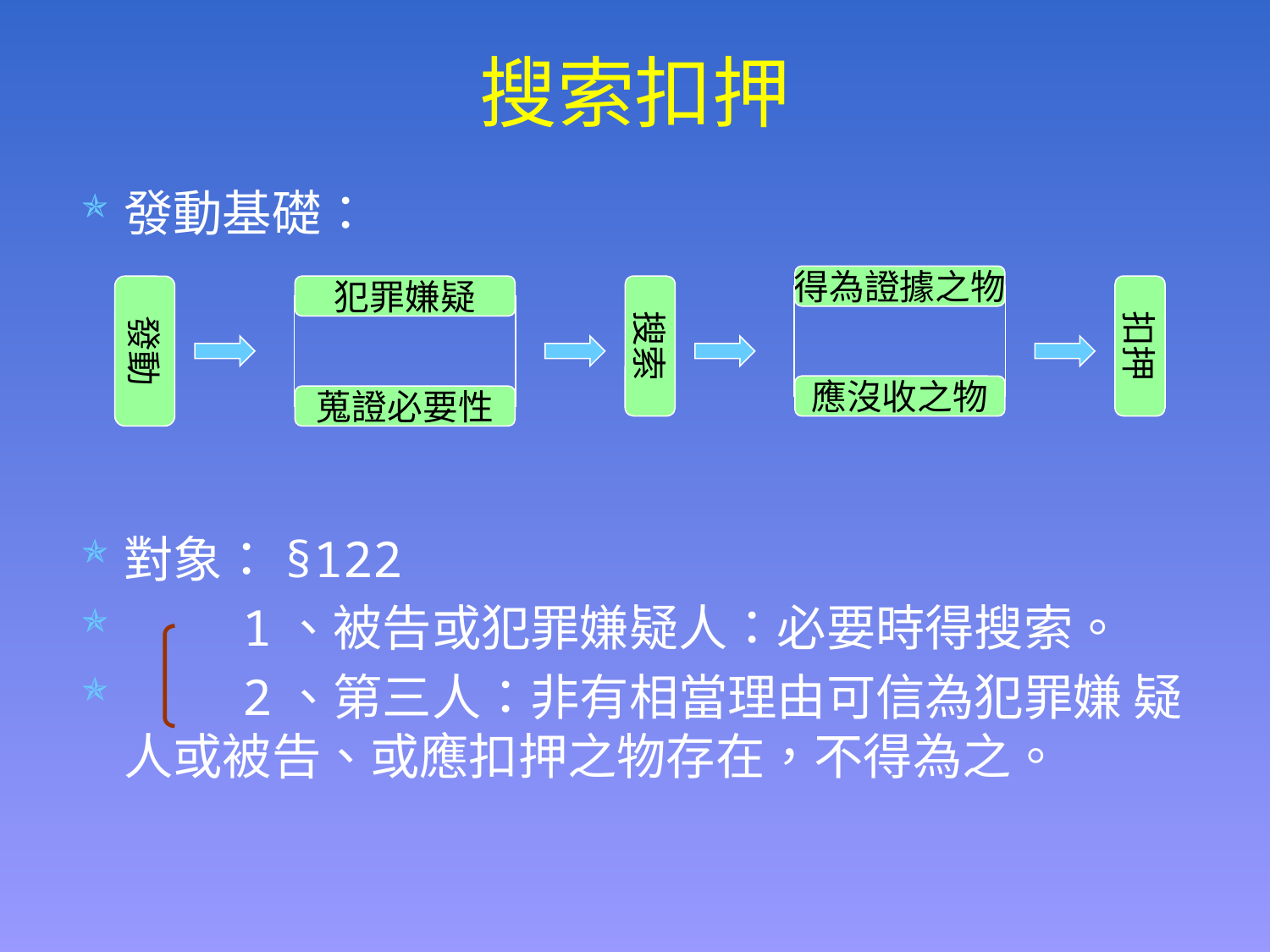

# 搜索扣押
發動基礎：

對象：§122
    1、被告或犯罪嫌疑人：必要時得搜索。
    2、第三人：非有相當理由可信為犯罪嫌 疑人或被告、或應扣押之物存在，不得為之。
得為證據之物
發動
犯罪嫌疑
搜索
扣押

應沒收之物
蒐證必要性